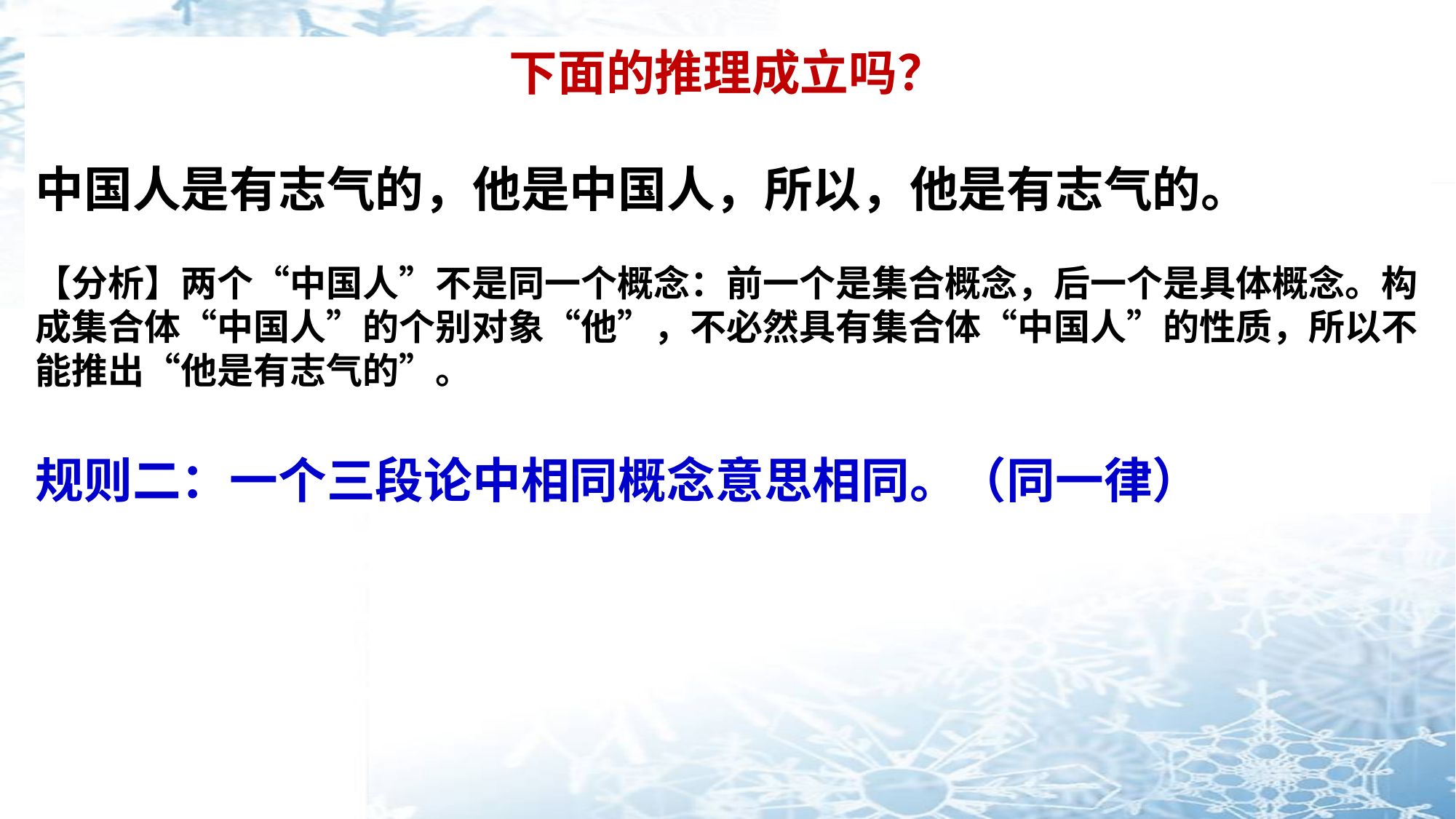

下面的推理成立吗？

中国人是有志气的，他是中国人，所以，他是有志气的。

【分析】两个“中国人”不是同一个概念：前一个是集合概念，后一个是具体概念。构成集合体“中国人”的个别对象“他”，不必然具有集合体“中国人”的性质，所以不能推出“他是有志气的”。

规则二：一个三段论中相同概念意思相同。（同一律）